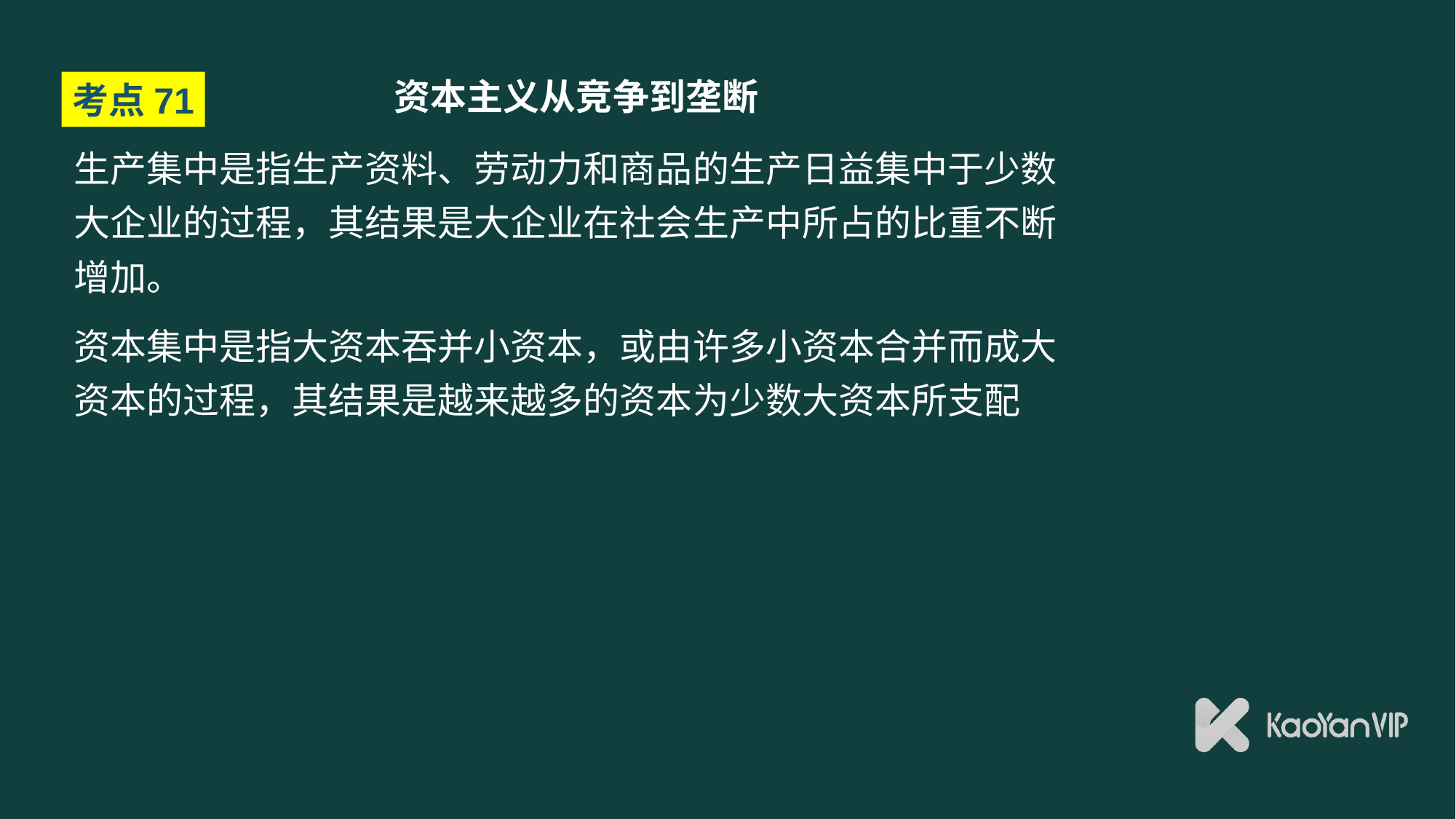

# 资本主义从竞争到垄断
考点71
生产集中是指生产资料、劳动力和商品的生产日益集中于少数大企业的过程，其结果是大企业在社会生产中所占的比重不断增加。
资本集中是指大资本吞并小资本，或由许多小资本合并而成大资本的过程，其结果是越来越多的资本为少数大资本所支配